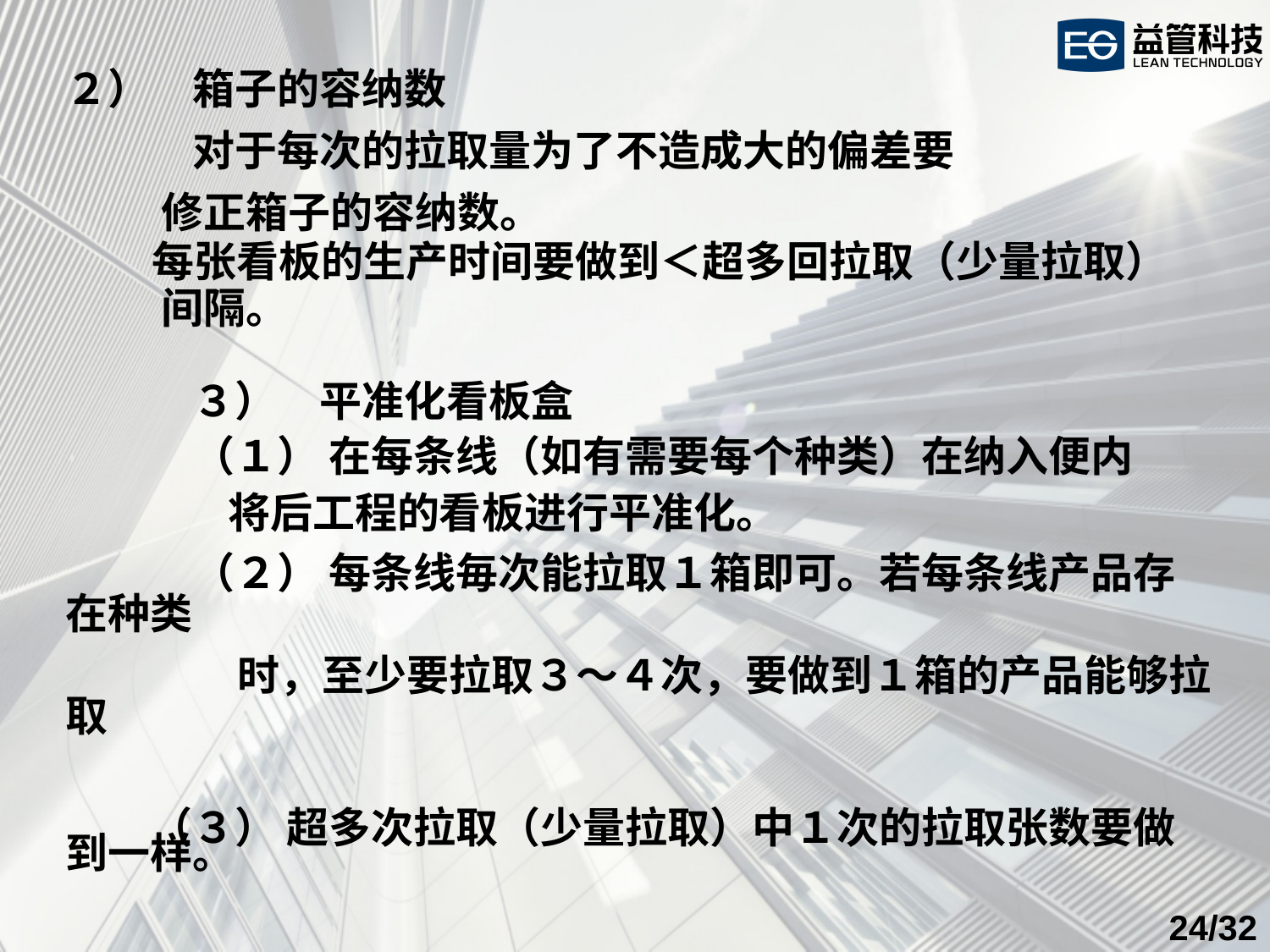

２）　箱子的容纳数
　　　对于每次的拉取量为了不造成大的偏差要
         修正箱子的容纳数。
        每张看板的生产时间要做到＜超多回拉取（少量拉取）
         间隔。

　　　３）　平准化看板盒
　　　（１） 在每条线（如有需要每个种类）在纳入便内
                将后工程的看板进行平准化。
　　　（２） 每条线毎次能拉取１箱即可。若每条线产品存在种类
                 时，至少要拉取３～４次，要做到１箱的产品能够拉取

　　（３） 超多次拉取（少量拉取）中１次的拉取张数要做到一样。
24/32